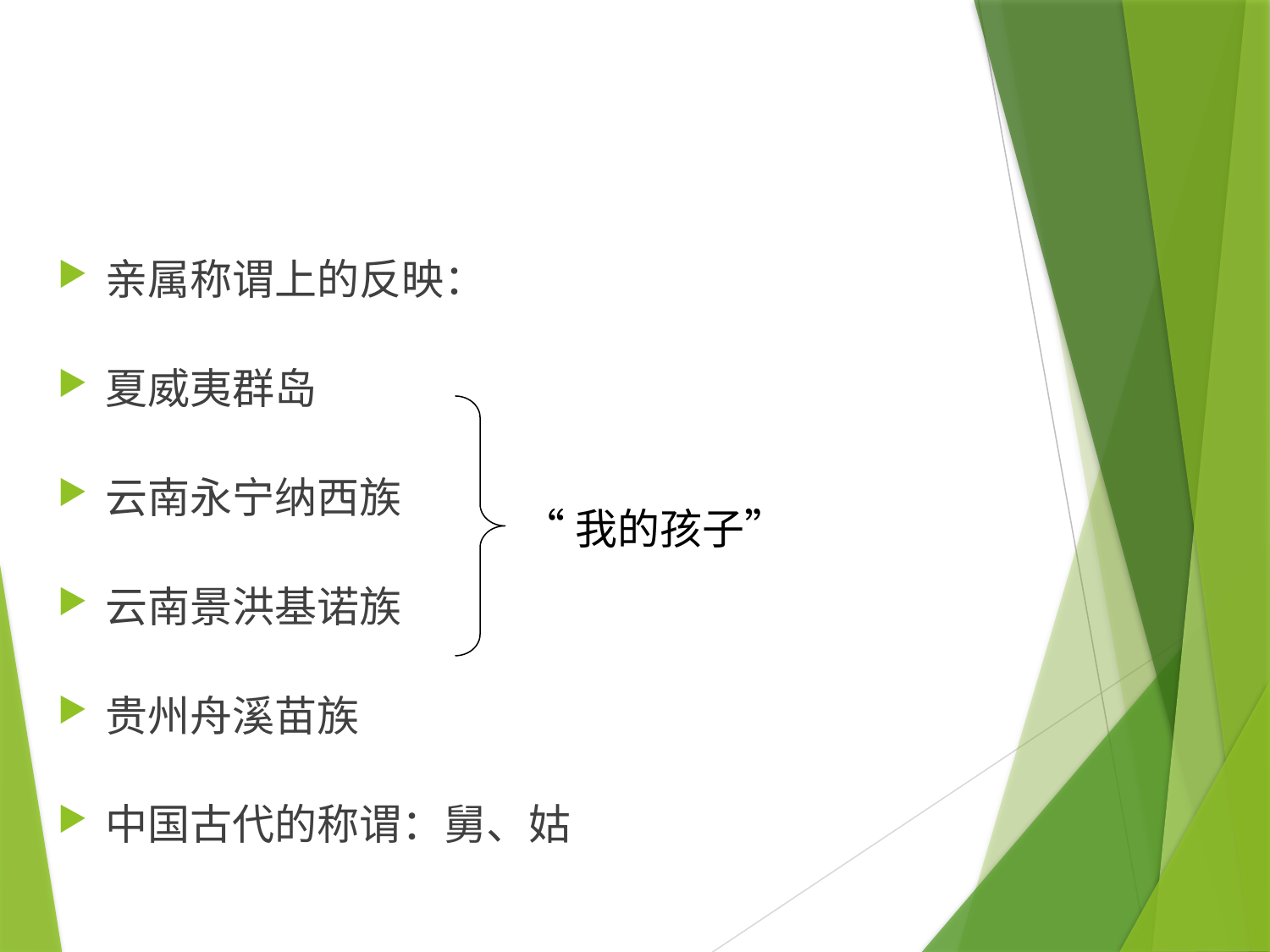

亲属称谓上的反映：
夏威夷群岛
云南永宁纳西族
云南景洪基诺族
贵州舟溪苗族
中国古代的称谓：舅、姑

“我的孩子”